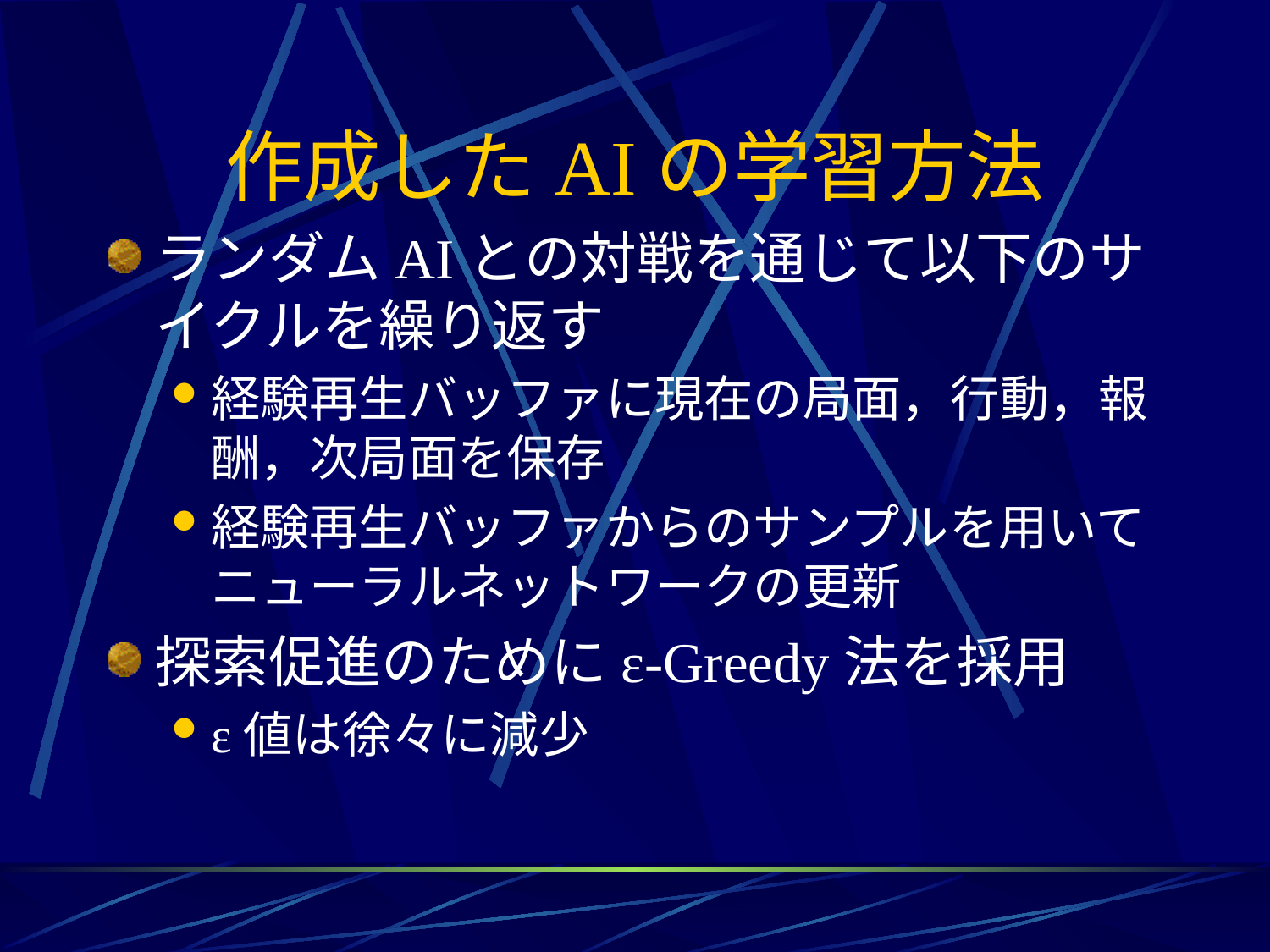

# 作成したAIの学習方法
ランダムAIとの対戦を通じて以下のサイクルを繰り返す
経験再生バッファに現在の局面，行動，報酬，次局面を保存
経験再生バッファからのサンプルを用いてニューラルネットワークの更新
探索促進のためにε-Greedy法を採用
ε値は徐々に減少